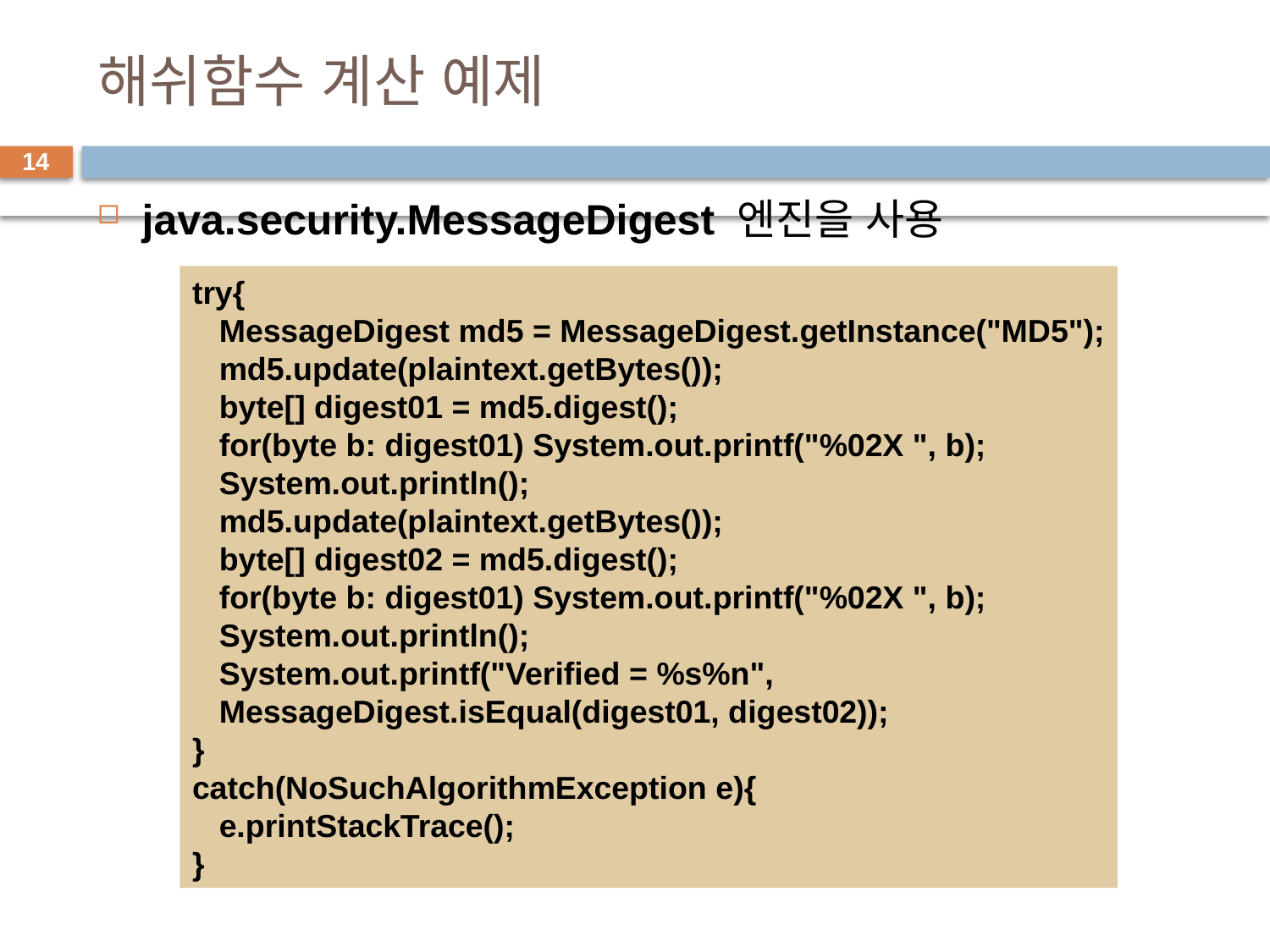

# 해쉬함수 계산 예제
14
java.security.MessageDigest 엔진을 사용
try{
   MessageDigest md5 = MessageDigest.getInstance("MD5");
   md5.update(plaintext.getBytes());
   byte[] digest01 = md5.digest();
   for(byte b: digest01) System.out.printf("%02X ", b);
   System.out.println();
   md5.update(plaintext.getBytes());
   byte[] digest02 = md5.digest();
   for(byte b: digest01) System.out.printf("%02X ", b);
   System.out.println();
   System.out.printf("Verified = %s%n",
   MessageDigest.isEqual(digest01, digest02));
}
catch(NoSuchAlgorithmException e){
   e.printStackTrace();
}